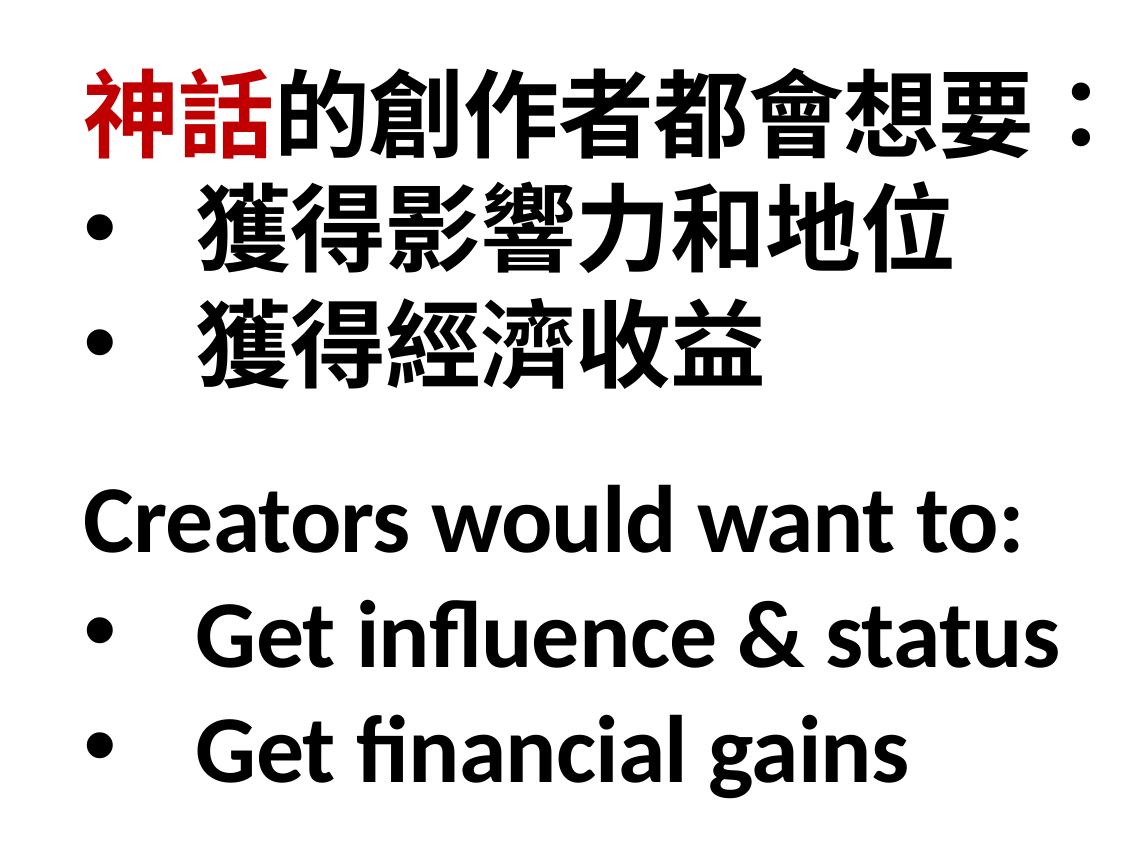

神話的創作者都會想要：
獲得影響力和地位
獲得經濟收益

Creators would want to:
Get influence & status
Get financial gains